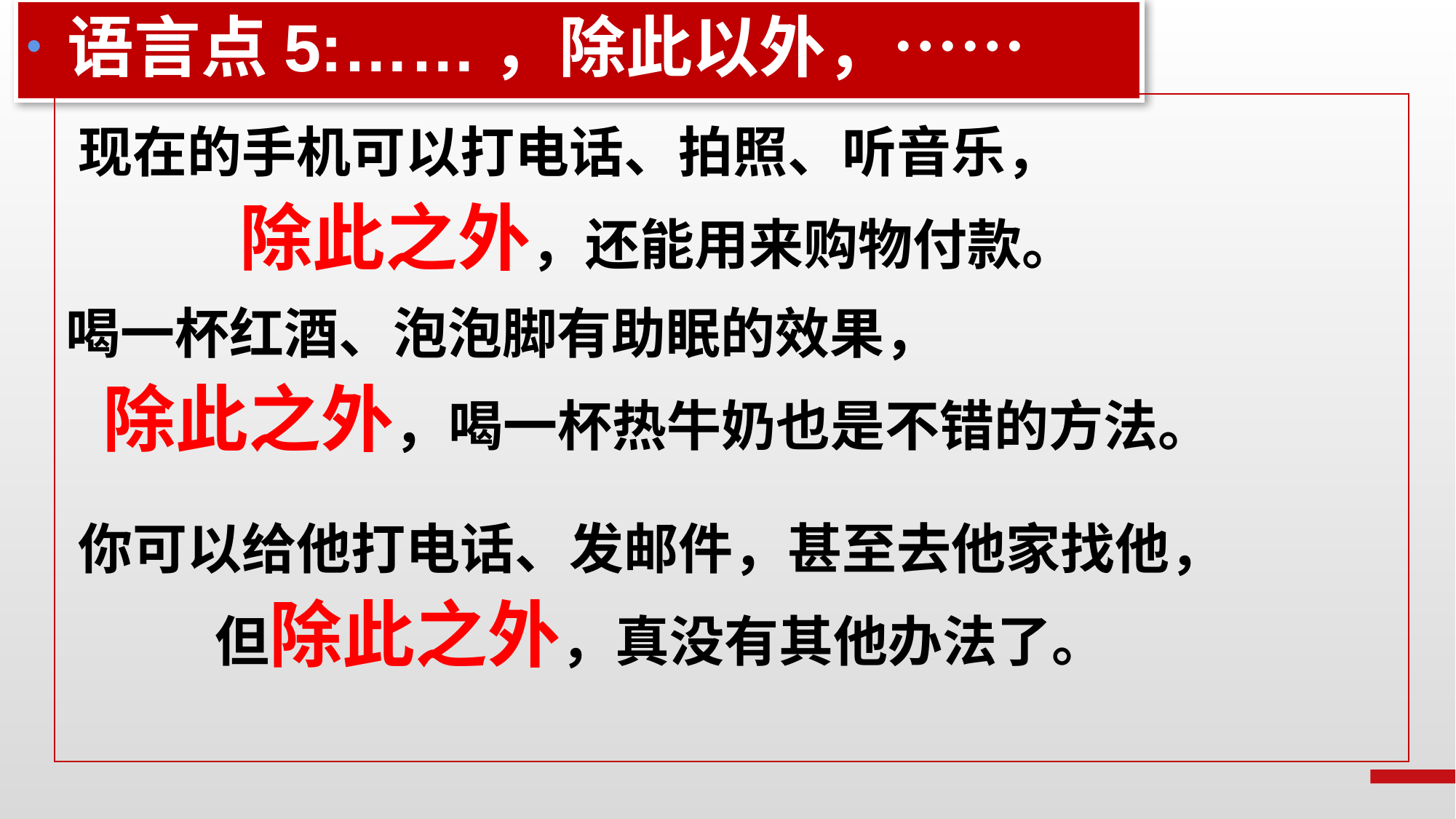

语言点5:……，除此以外，……

现在的手机可以打电话、拍照、听音乐，
            除此之外，还能用来购物付款。
喝一杯红酒、泡泡脚有助眠的效果，
  除此之外，喝一杯热牛奶也是不错的方法。
你可以给他打电话、发邮件，甚至去他家找他，
          但除此之外，真没有其他办法了。